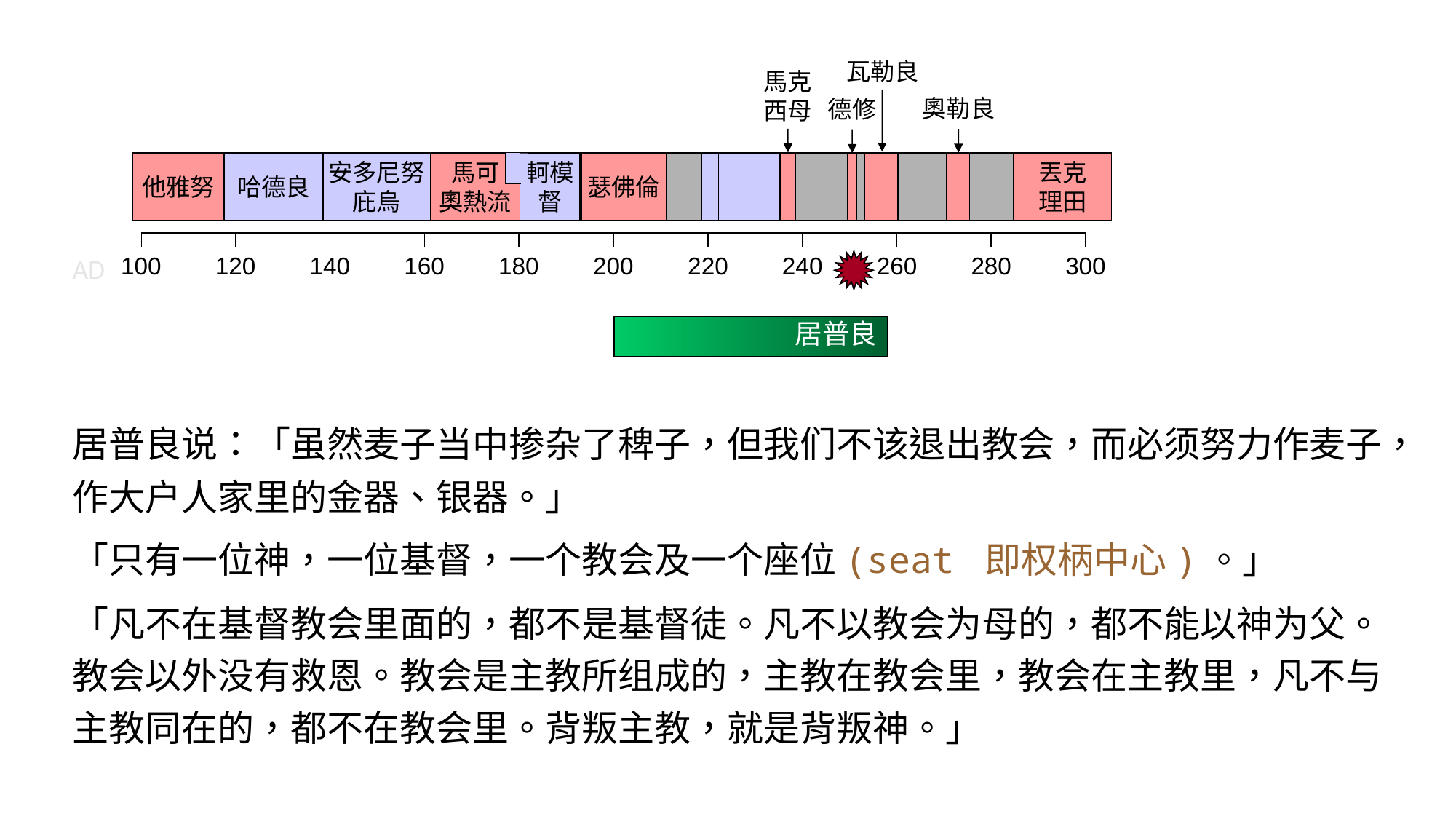

瓦勒良
馬克
西母
奧勒良
德修

他雅努
哈德良
安多尼努
庇烏
馬可
奧熱流
軻模
督

瑟佛倫

丟克
理田

|  |  |  |  |  |  |  |  |  |  |
| --- | --- | --- | --- | --- | --- | --- | --- | --- | --- |
AD
| 100 | 120 | 140 | 160 | 180 | 200 | 220 | 240 | 260 | 280 | 300 |
| --- | --- | --- | --- | --- | --- | --- | --- | --- | --- | --- |

居普良
居普良说：「虽然麦子当中掺杂了稗子，但我们不该退出教会，而必须努力作麦子，作大户人家里的金器、银器。」
「只有一位神，一位基督，一个教会及一个座位(seat 即权柄中心)。」
「凡不在基督教会里面的，都不是基督徒。凡不以教会为母的，都不能以神为父。教会以外没有救恩。教会是主教所组成的，主教在教会里，教会在主教里，凡不与主教同在的，都不在教会里。背叛主教，就是背叛神。」